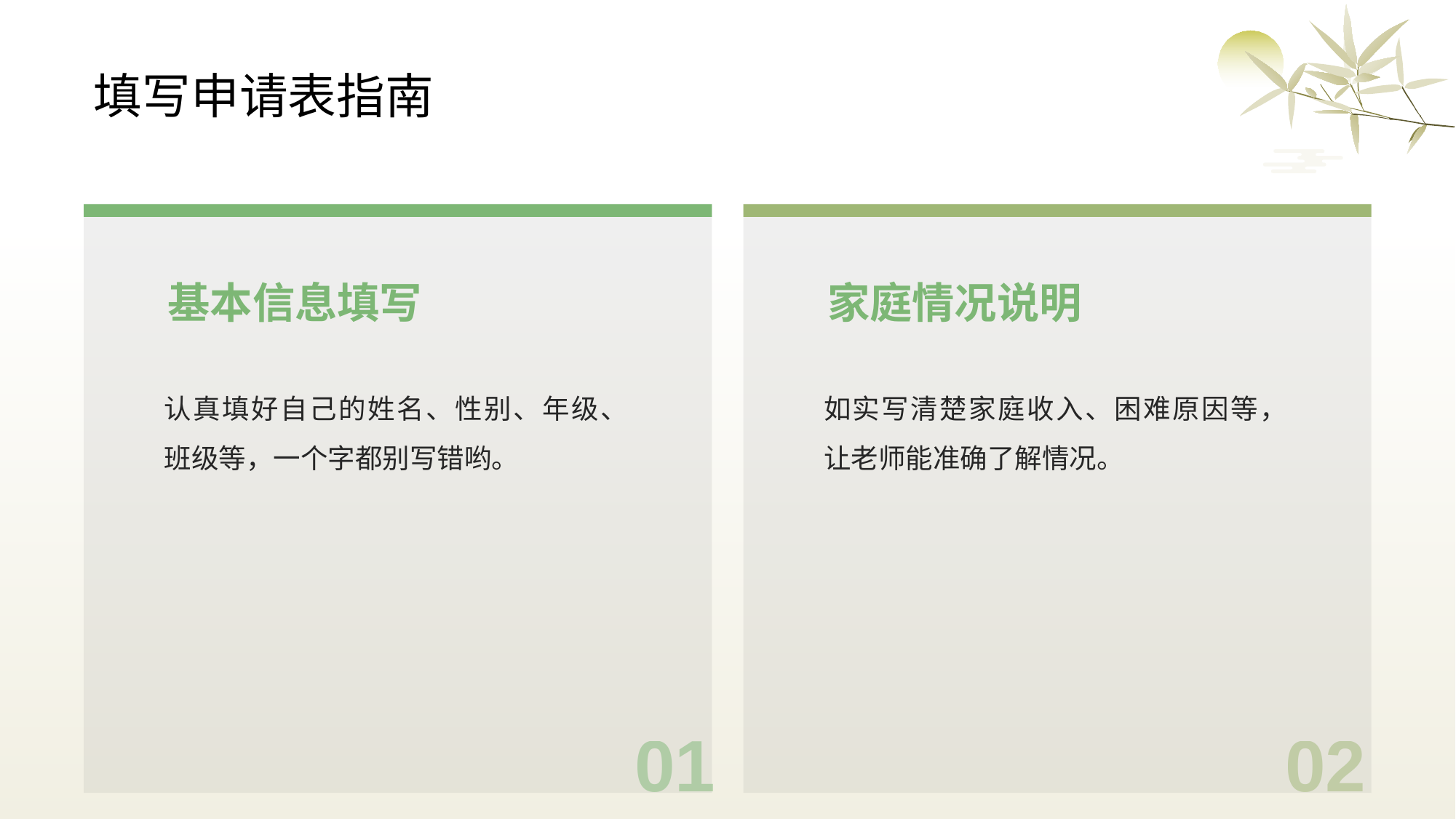

# 填写申请表指南
基本信息填写
家庭情况说明
认真填好自己的姓名、性别、年级、班级等，一个字都别写错哟。
如实写清楚家庭收入、困难原因等，让老师能准确了解情况。